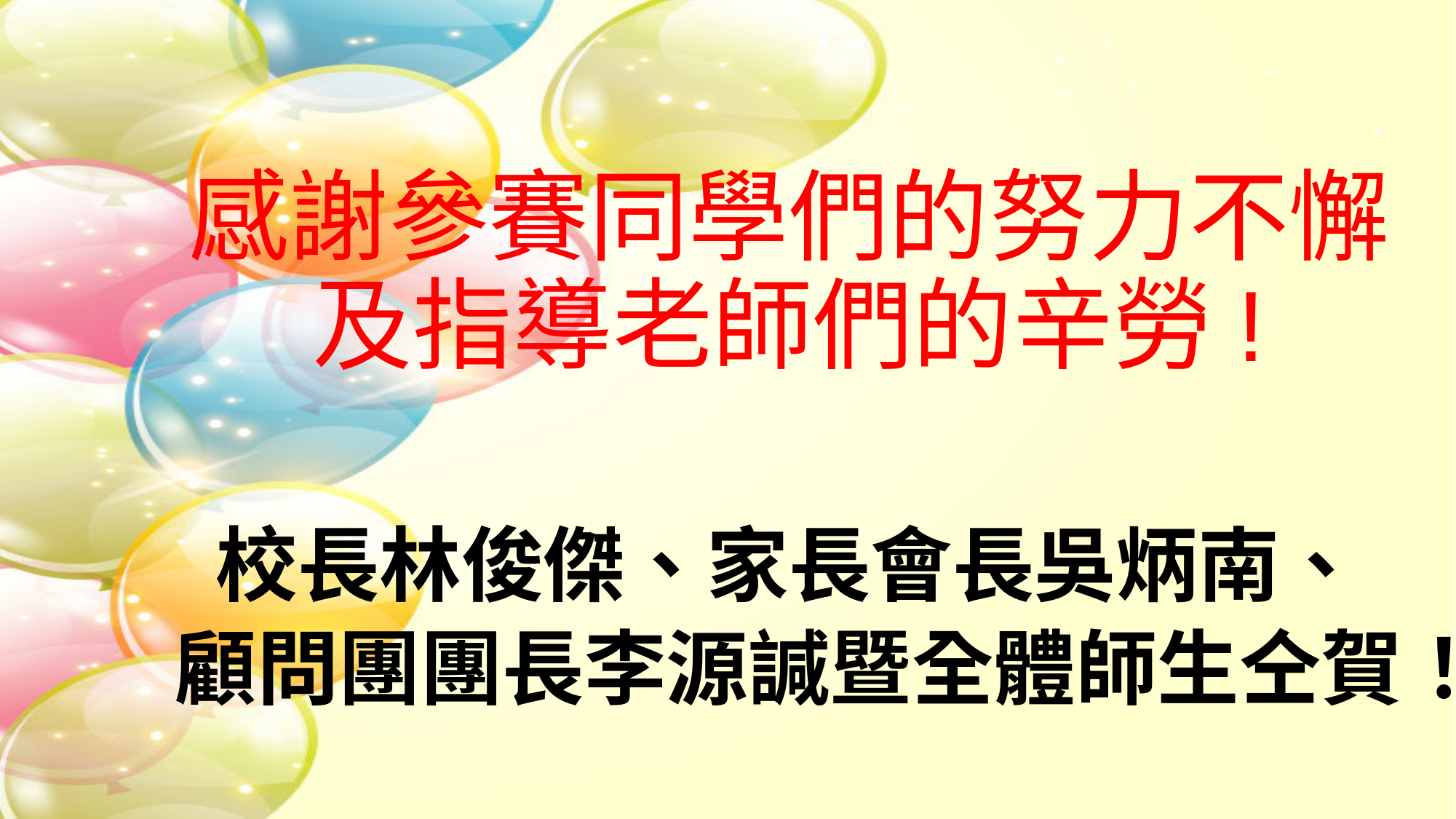

# 感謝參賽同學們的努力不懈 及指導老師們的辛勞!
校長林俊傑、家長會長吳炳南、
顧問團團長李源諴暨全體師生仝賀！